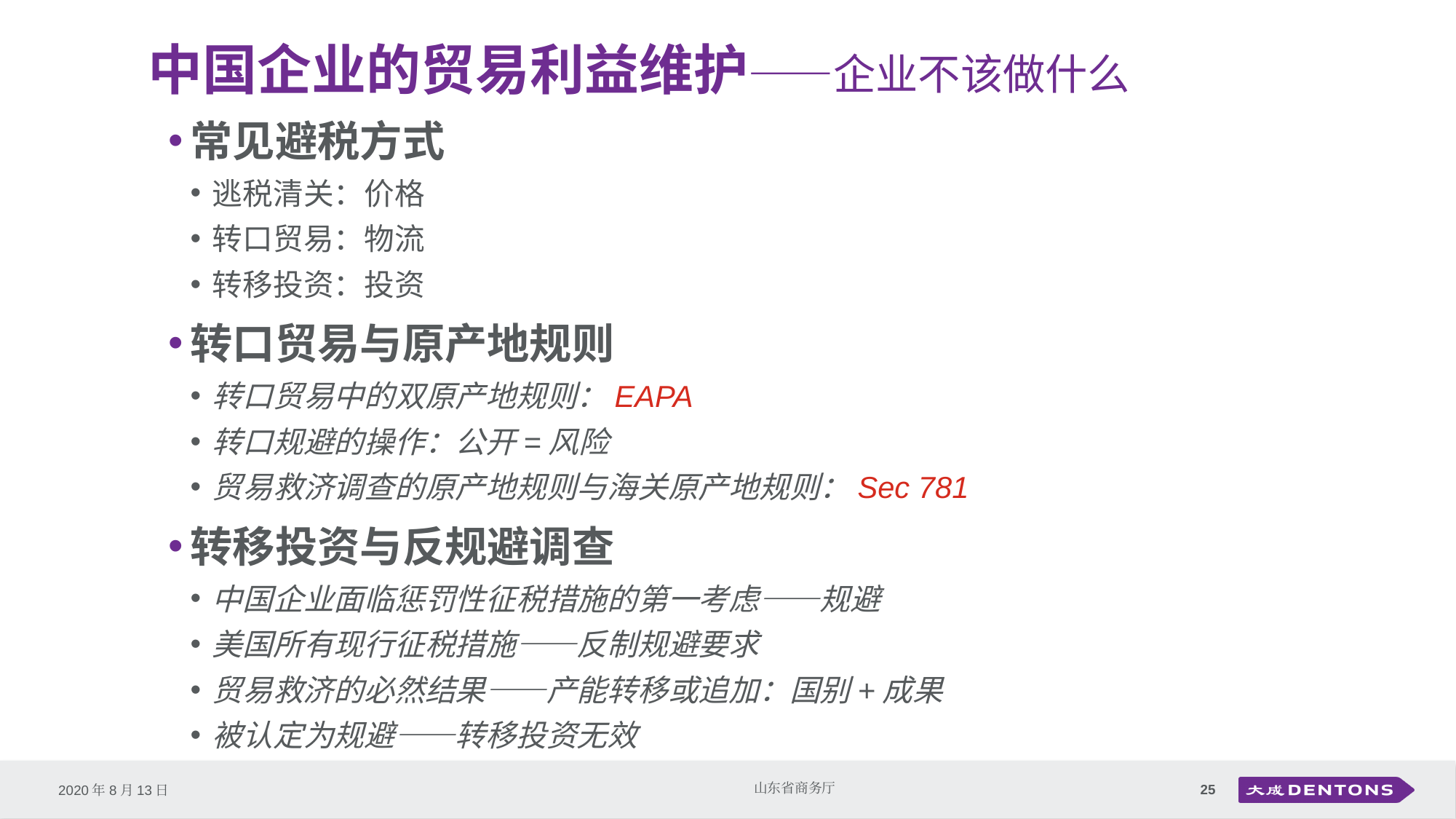

# 中国企业的贸易利益维护——企业不该做什么
常见避税方式
逃税清关：价格
转口贸易：物流
转移投资：投资
转口贸易与原产地规则
转口贸易中的双原产地规则：EAPA
转口规避的操作：公开=风险
贸易救济调查的原产地规则与海关原产地规则：Sec 781
转移投资与反规避调查
中国企业面临惩罚性征税措施的第一考虑——规避
美国所有现行征税措施——反制规避要求
贸易救济的必然结果——产能转移或追加：国别+成果
被认定为规避——转移投资无效
25
山东省商务厅
2020年8月13日